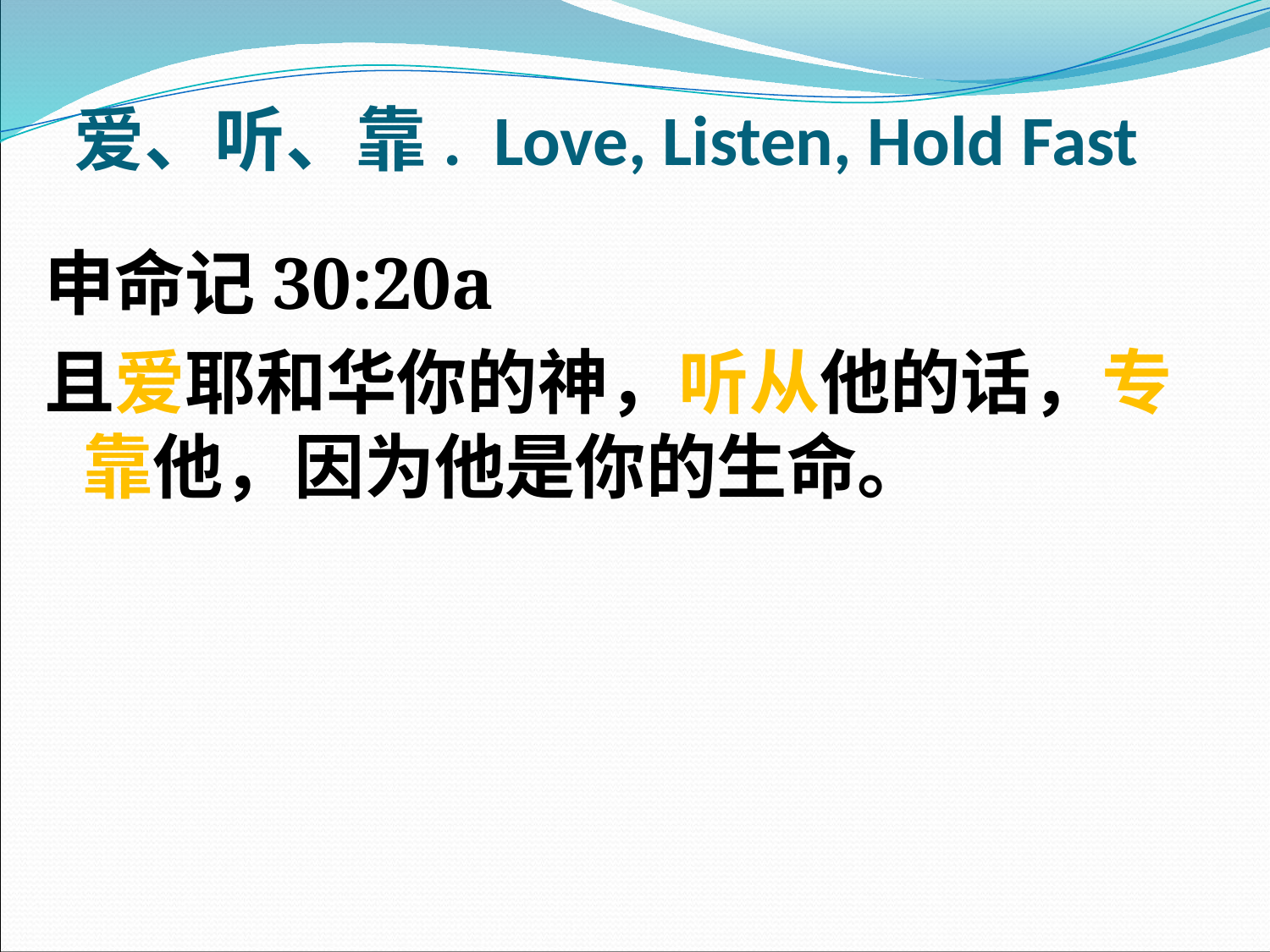

# 爱、听、靠.  Love, Listen, Hold Fast
申命记30:20a
且爱耶和华你的神，听从他的话，专靠他，因为他是你的生命。